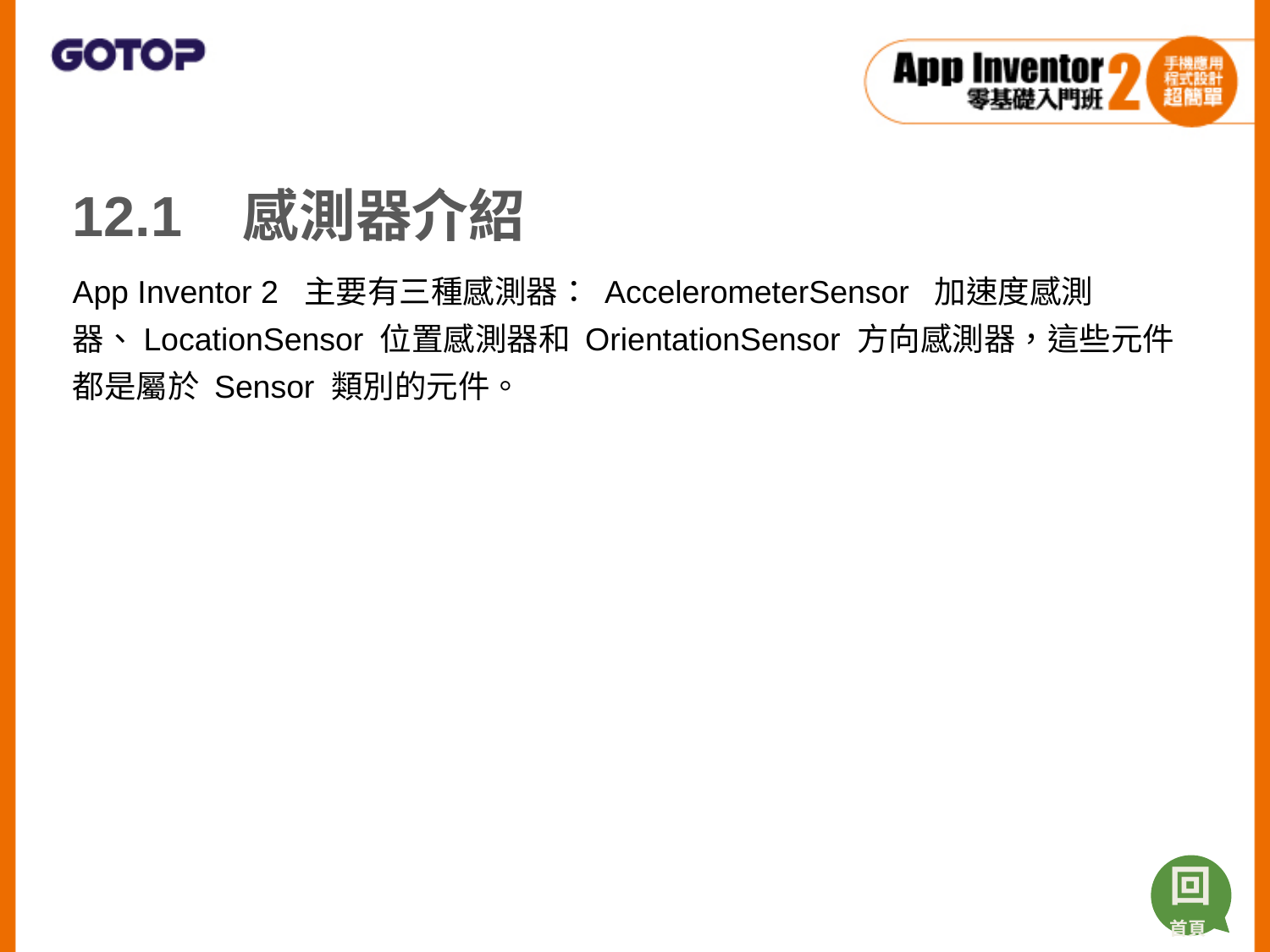

12.1   感測器介紹
App Inventor 2  主要有三種感測器： AccelerometerSensor  加速度感測器、LocationSensor 位置感測器和 OrientationSensor 方向感測器，這些元件都是屬於 Sensor 類別的元件。

回
首頁